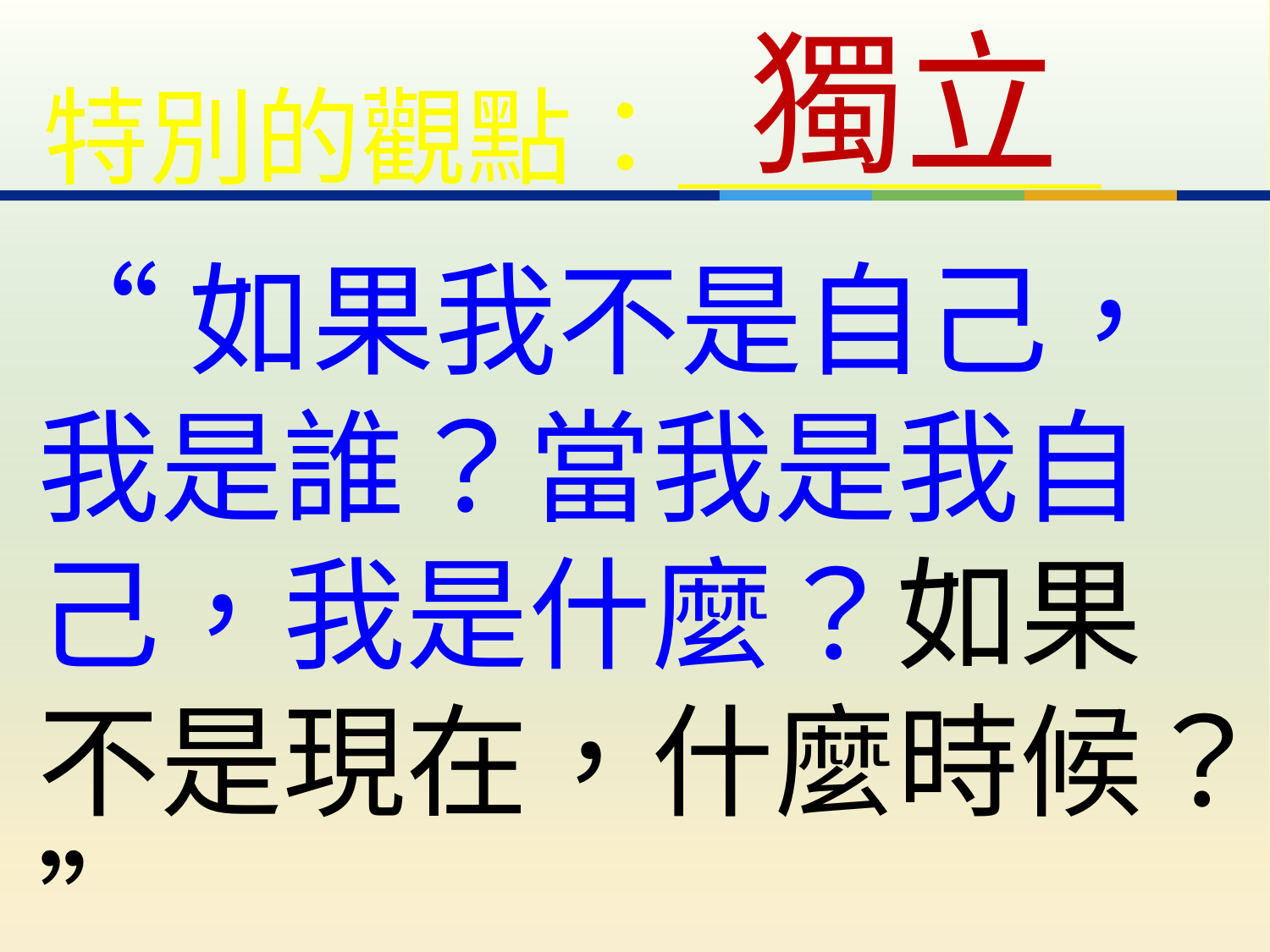

獨立
# 特別的觀點：＿＿＿＿
“如果我不是自己，我是誰？當我是我自己，我是什麼？如果不是現在，什麼時候？”